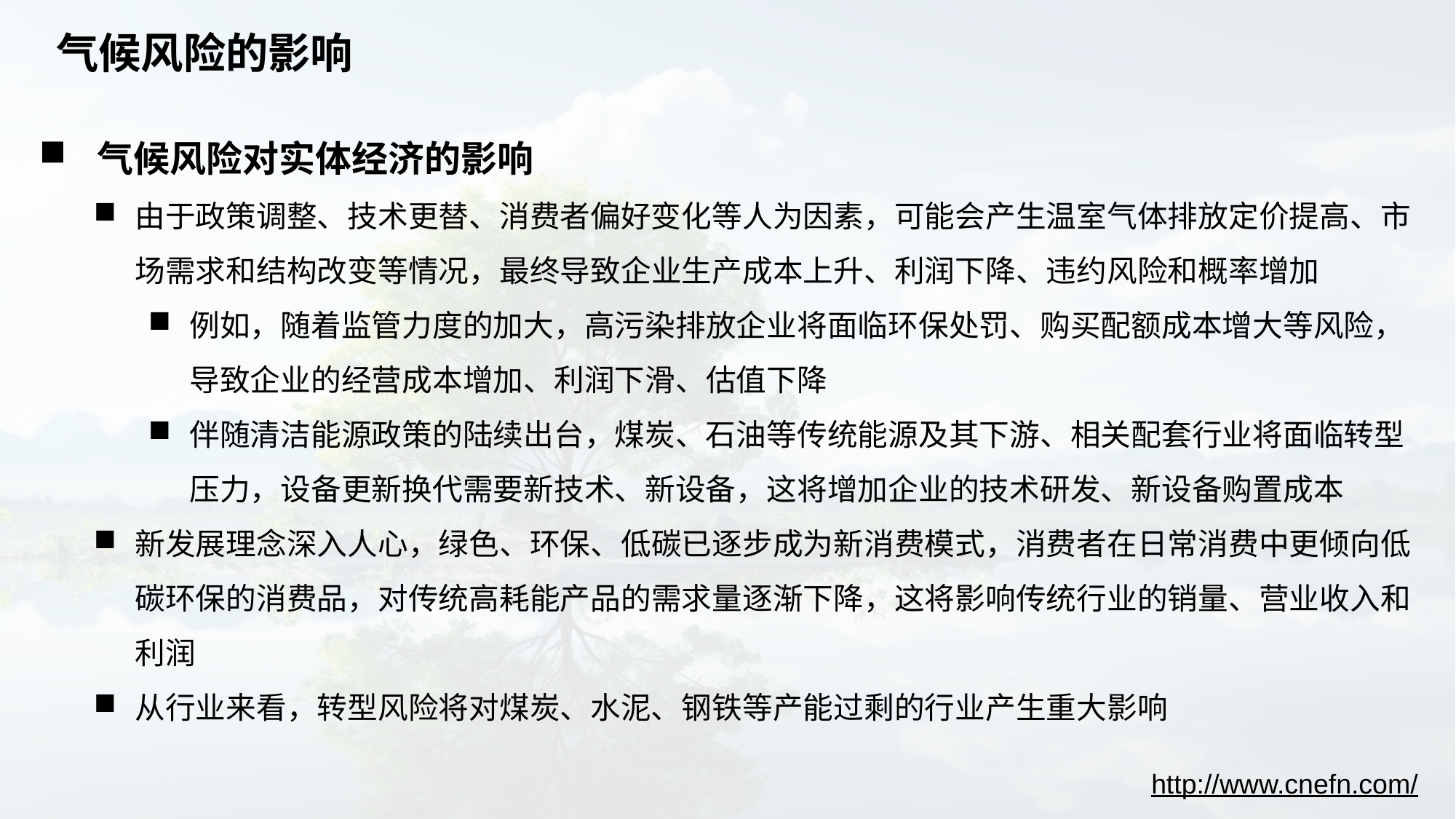

# 气候风险的影响
 气候风险对实体经济的影响
由于政策调整、技术更替、消费者偏好变化等人为因素，可能会产生温室气体排放定价提高、市场需求和结构改变等情况，最终导致企业生产成本上升、利润下降、违约风险和概率增加
例如，随着监管力度的加大，高污染排放企业将面临环保处罚、购买配额成本增大等风险，导致企业的经营成本增加、利润下滑、估值下降
伴随清洁能源政策的陆续出台，煤炭、石油等传统能源及其下游、相关配套行业将面临转型压力，设备更新换代需要新技术、新设备，这将增加企业的技术研发、新设备购置成本
新发展理念深入人心，绿色、环保、低碳已逐步成为新消费模式，消费者在日常消费中更倾向低碳环保的消费品，对传统高耗能产品的需求量逐渐下降，这将影响传统行业的销量、营业收入和利润
从行业来看，转型风险将对煤炭、水泥、钢铁等产能过剩的行业产生重大影响